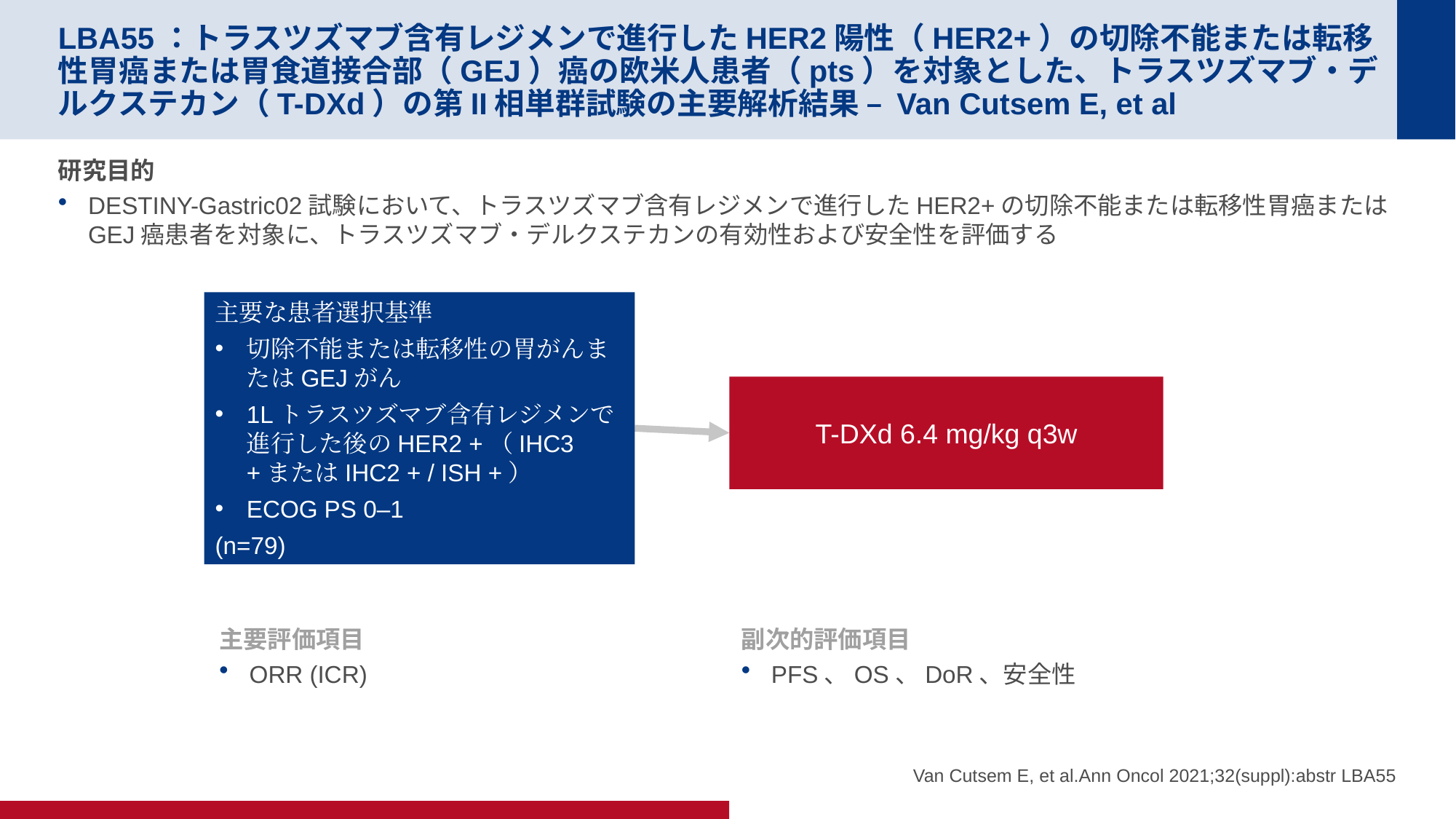

# LBA55：トラスツズマブ含有レジメンで進行したHER2陽性（HER2+）の切除不能または転移性胃癌または胃食道接合部（GEJ）癌の欧米人患者（pts）を対象とした、トラスツズマブ・デルクステカン（T-DXd）の第II相単群試験の主要解析結果 – Van Cutsem E, et al
研究目的
DESTINY-Gastric02試験において、トラスツズマブ含有レジメンで進行したHER2+の切除不能または転移性胃癌またはGEJ癌患者を対象に、トラスツズマブ・デルクステカンの有効性および安全性を評価する
主要な患者選択基準
切除不能または転移性の胃がんまたはGEJがん
1Lトラスツズマブ含有レジメンで進行した後のHER2 +（IHC3 +またはIHC2 + / ISH +）
ECOG PS 0–1
(n=79)
T-DXd 6.4 mg/kg q3w
主要評価項目
ORR (ICR)
副次的評価項目
PFS、OS、DoR、安全性
Van Cutsem E, et al.Ann Oncol 2021;32(suppl):abstr LBA55